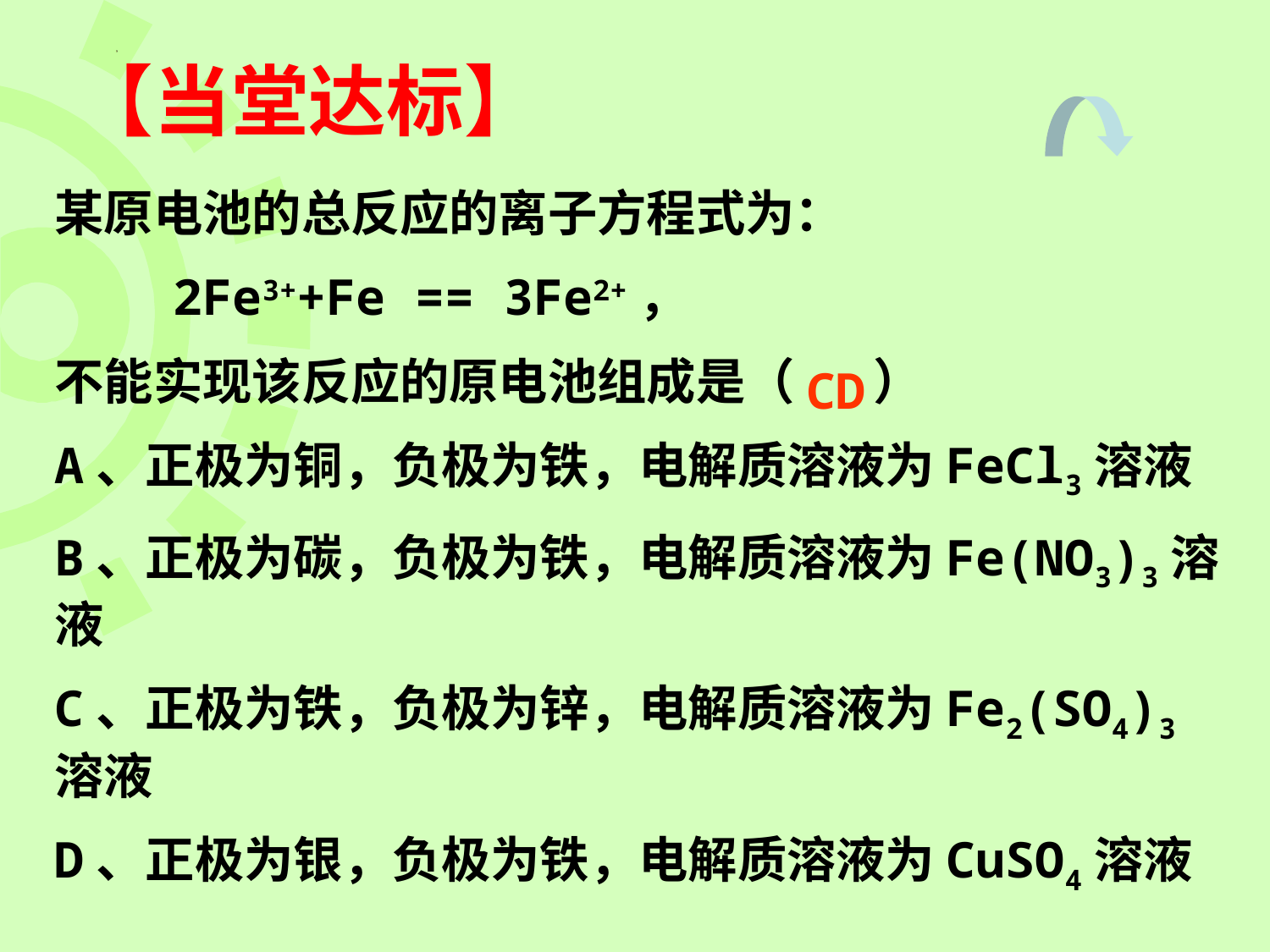

【当堂达标】

某原电池的总反应的离子方程式为：
    2Fe3++Fe == 3Fe2+，
不能实现该反应的原电池组成是（       ）
A、正极为铜，负极为铁，电解质溶液为FeCl3溶液
B、正极为碳，负极为铁，电解质溶液为Fe(NO3)3溶液
C、正极为铁，负极为锌，电解质溶液为Fe2(SO4)3溶液
D、正极为银，负极为铁，电解质溶液为CuSO4溶液
CD